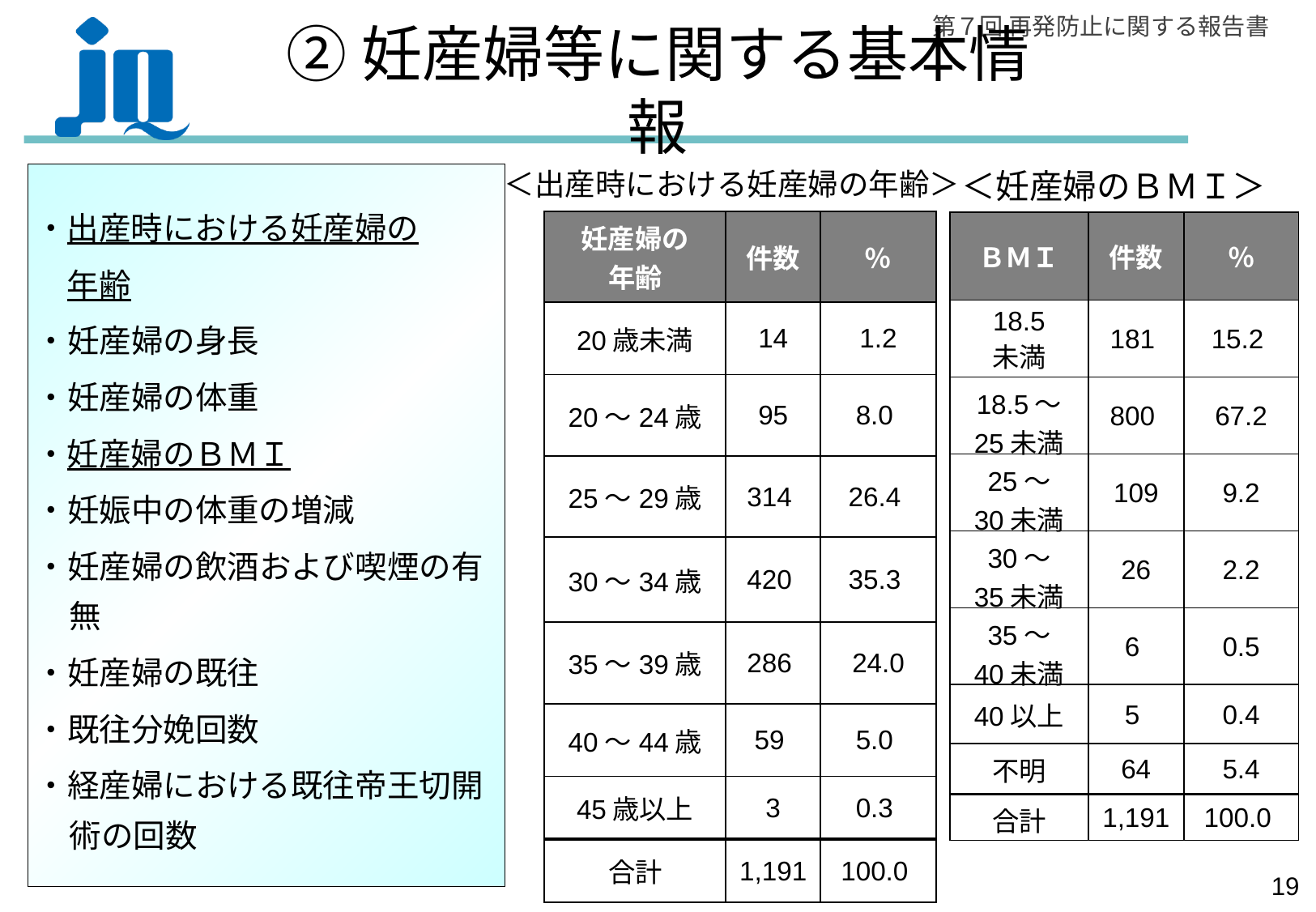

# ②妊産婦等に関する基本情報
＜出産時における妊産婦の年齢＞
＜妊産婦のＢＭＩ＞
・出産時における妊産婦の
　年齢
・妊産婦の身長
・妊産婦の体重
・妊産婦のＢＭＩ
・妊娠中の体重の増減
・妊産婦の飲酒および喫煙の有無
・妊産婦の既往
・既往分娩回数
・経産婦における既往帝王切開術の回数
| 妊産婦の 年齢 | 件数 | ％ |
| --- | --- | --- |
| 20歳未満 | 14 | 1.2 |
| 20～24歳 | 95 | 8.0 |
| 25～29歳 | 314 | 26.4 |
| 30～34歳 | 420 | 35.3 |
| 35～39歳 | 286 | 24.0 |
| 40～44歳 | 59 | 5.0 |
| 45歳以上 | 3 | 0.3 |
| 合計 | 1,191 | 100.0 |
| ＢＭＩ | 件数 | ％ |
| --- | --- | --- |
| 18.5 未満 | 181 | 15.2 |
| 18.5～ 25未満 | 800 | 67.2 |
| 25～ 30未満 | 109 | 9.2 |
| 30～ 35未満 | 26 | 2.2 |
| 35～ 40未満 | 6 | 0.5 |
| 40以上 | 5 | 0.4 |
| 不明 | 64 | 5.4 |
| 合計 | 1,191 | 100.0 |
19